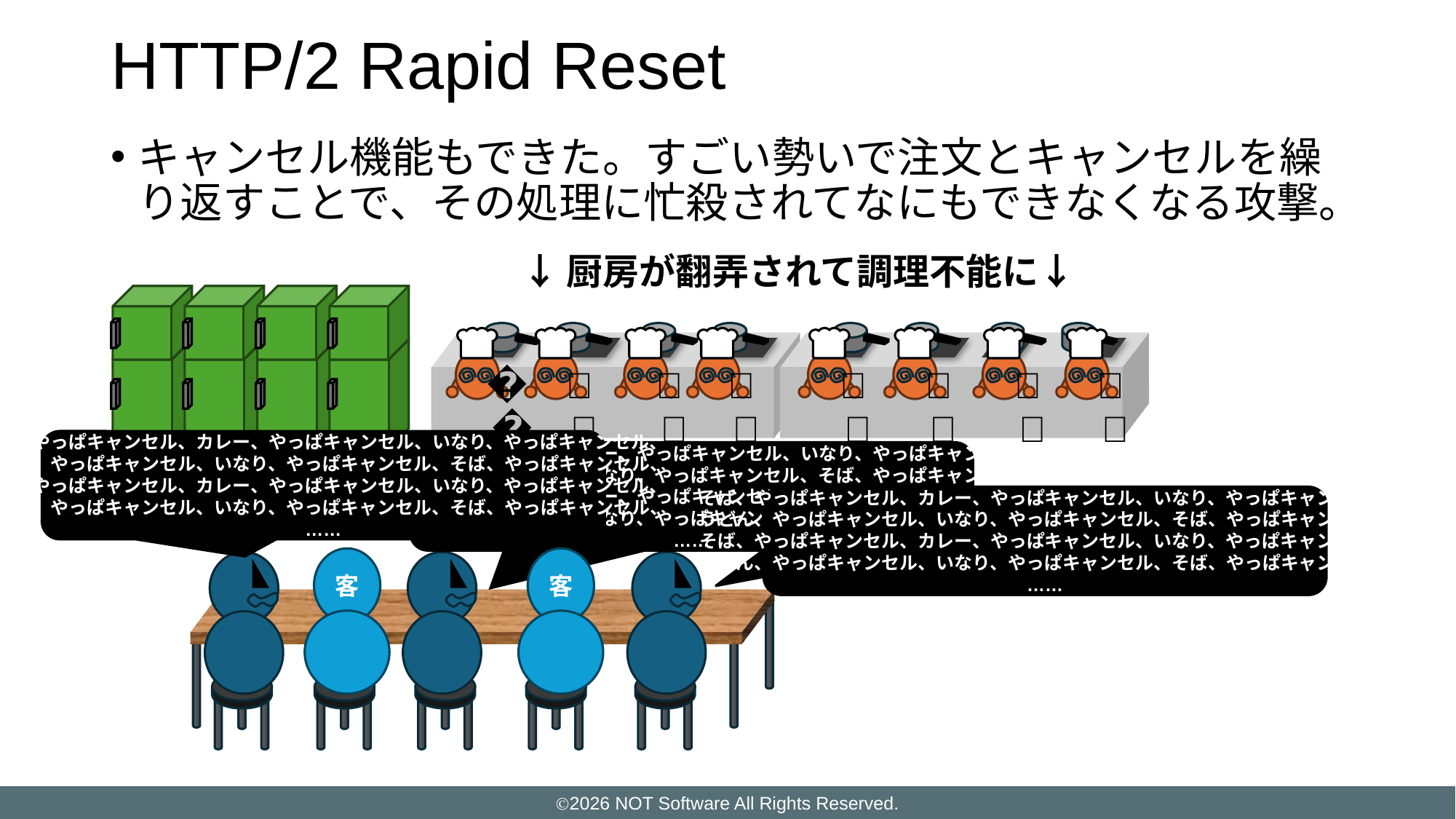

# HTTP/2 Rapid Reset
キャンセル機能もできた。すごい勢いで注文とキャンセルを繰り返すことで、その処理に忙殺されてなにもできなくなる攻撃。
↓厨房が翻弄されて調理不能に↓

💦
💦
💦
💦
💦
💦
💦
💦

そば、やっぱキャンセル、カレー、やっぱキャンセル、いなり、やっぱキャンセル、
うどん、やっぱキャンセル、いなり、やっぱキャンセル、そば、やっぱキャンセル、
そば、やっぱキャンセル、カレー、やっぱキャンセル、いなり、やっぱキャンセル、
うどん、やっぱキャンセル、いなり、やっぱキャンセル、そば、やっぱキャンセル、
……
そば、やっぱキャンセル、カレー、やっぱキャンセル、いなり、やっぱキャンセル、
うどん、やっぱキャンセル、いなり、やっぱキャンセル、そば、やっぱキャンセル、
そば、やっぱキャンセル、カレー、やっぱキャンセル、いなり、やっぱキャンセル、
うどん、やっぱキャンセル、いなり、やっぱキャンセル、そば、やっぱキャンセル、
……
そば、やっぱキャンセル、カレー、やっぱキャンセル、いなり、やっぱキャンセル、
うどん、やっぱキャンセル、いなり、やっぱキャンセル、そば、やっぱキャンセル、
そば、やっぱキャンセル、カレー、やっぱキャンセル、いなり、やっぱキャンセル、
うどん、やっぱキャンセル、いなり、やっぱキャンセル、そば、やっぱキャンセル、
……
客

客